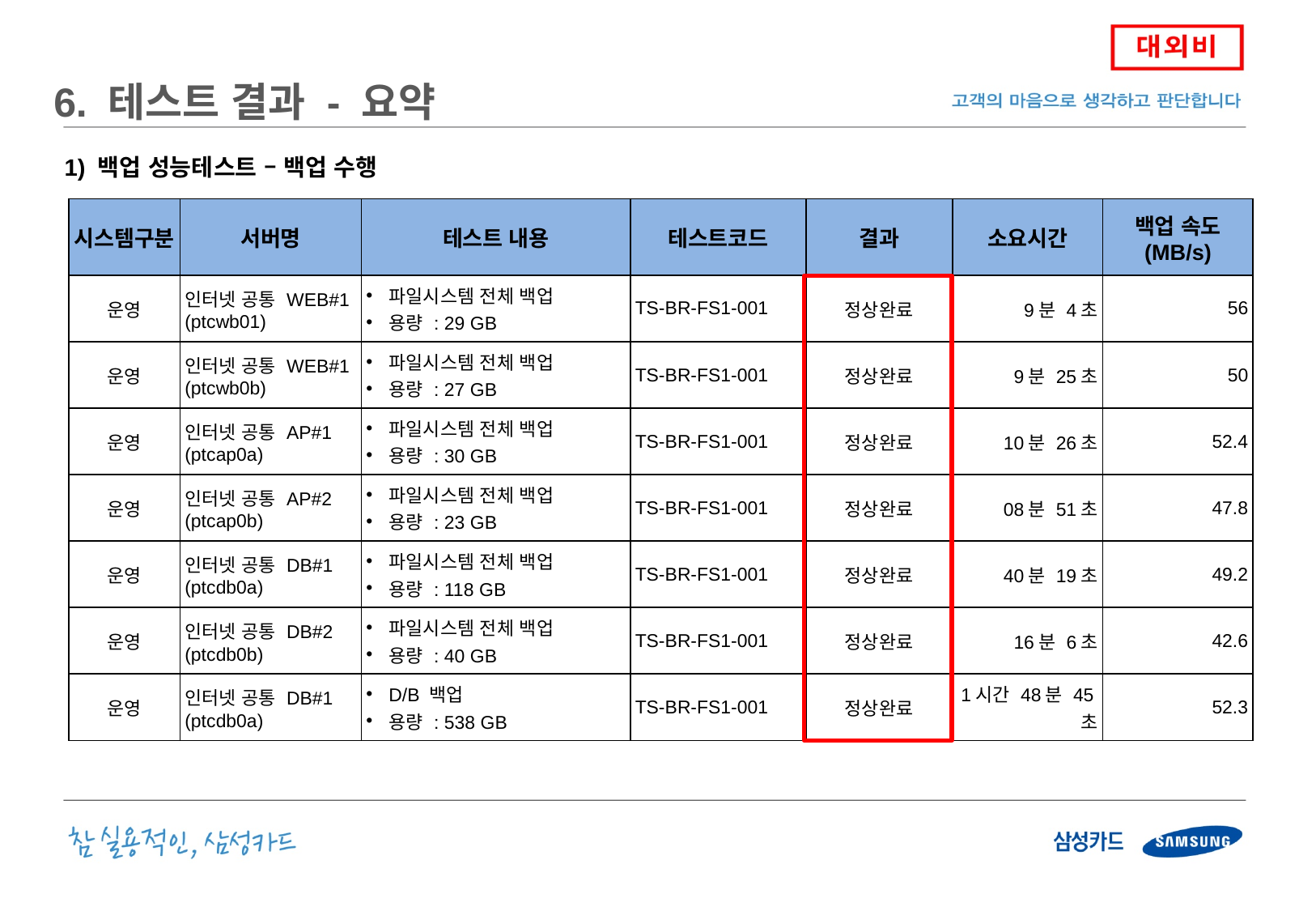

6. 테스트 결과 - 요약
 1) 백업 성능테스트 – 백업 수행
| 시스템구분 | 서버명 | 테스트 내용 | 테스트코드 | 결과 | 소요시간 | 백업 속도 (MB/s) |
| --- | --- | --- | --- | --- | --- | --- |
| 운영 | 인터넷 공통 WEB#1 (ptcwb01) | 파일시스템 전체 백업 용량 : 29 GB | TS-BR-FS1-001 | 정상완료 | 9분 4초 | 56 |
| 운영 | 인터넷 공통 WEB#1 (ptcwb0b) | 파일시스템 전체 백업 용량 : 27 GB | TS-BR-FS1-001 | 정상완료 | 9분 25초 | 50 |
| 운영 | 인터넷 공통 AP#1 (ptcap0a) | 파일시스템 전체 백업 용량 : 30 GB | TS-BR-FS1-001 | 정상완료 | 10분 26초 | 52.4 |
| 운영 | 인터넷 공통 AP#2 (ptcap0b) | 파일시스템 전체 백업 용량 : 23 GB | TS-BR-FS1-001 | 정상완료 | 08분 51초 | 47.8 |
| 운영 | 인터넷 공통 DB#1 (ptcdb0a) | 파일시스템 전체 백업 용량 : 118 GB | TS-BR-FS1-001 | 정상완료 | 40분 19초 | 49.2 |
| 운영 | 인터넷 공통 DB#2 (ptcdb0b) | 파일시스템 전체 백업 용량 : 40 GB | TS-BR-FS1-001 | 정상완료 | 16분 6초 | 42.6 |
| 운영 | 인터넷 공통 DB#1 (ptcdb0a) | D/B 백업 용량 : 538 GB | TS-BR-FS1-001 | 정상완료 | 1시간 48분 45초 | 52.3 |